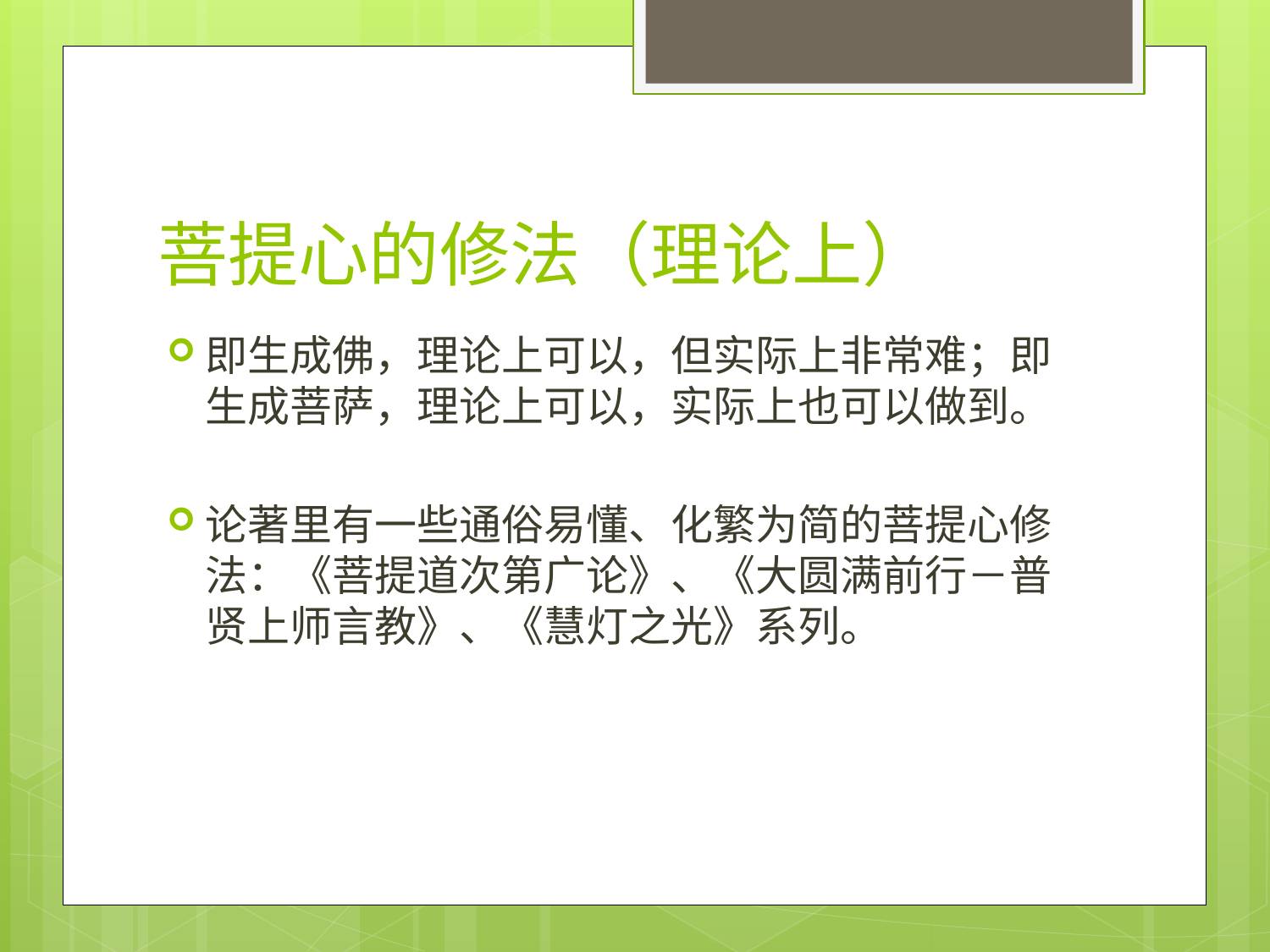

# 菩提心的修法（理论上）
即生成佛，理论上可以，但实际上非常难；即生成菩萨，理论上可以，实际上也可以做到。

论著里有一些通俗易懂、化繁为简的菩提心修法：《菩提道次第广论》、《大圆满前行－普贤上师言教》、《慧灯之光》系列。